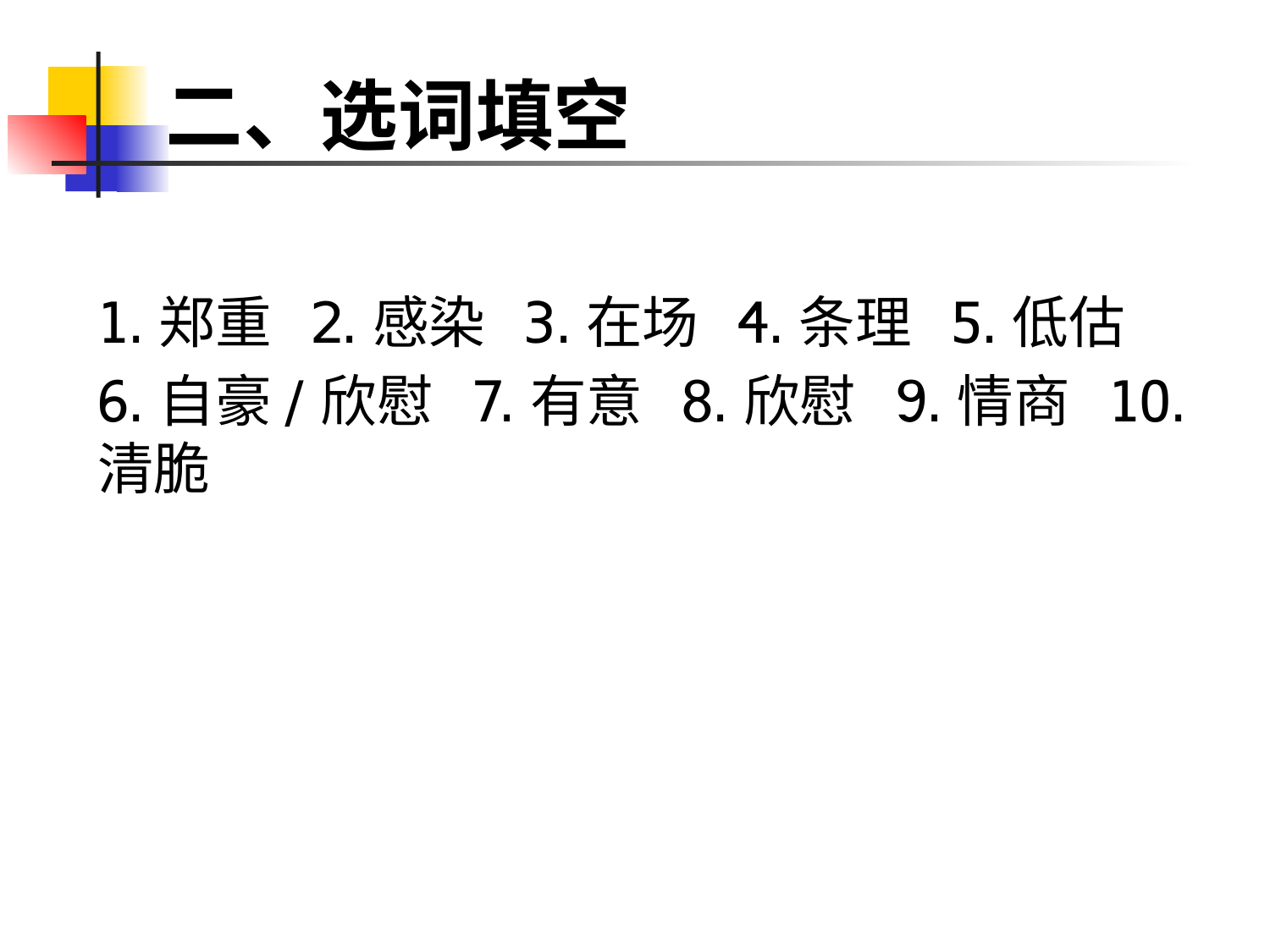

# 二、选词填空
1.郑重  2.感染  3.在场  4.条理  5.低估
6.自豪/欣慰  7.有意  8.欣慰  9.情商  10.清脆